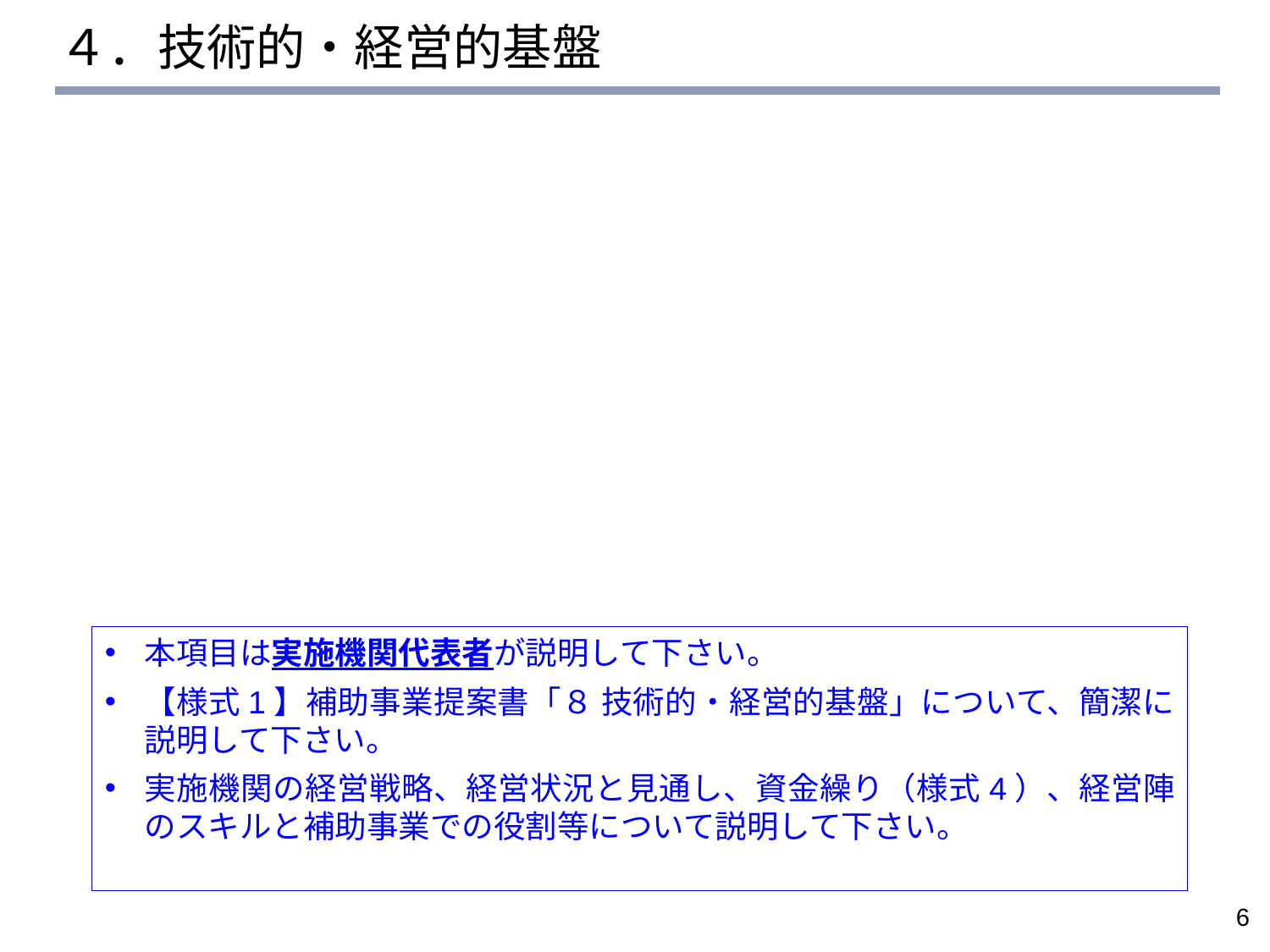

# ４．技術的・経営的基盤
本項目は実施機関代表者が説明して下さい。
【様式1】補助事業提案書「８ 技術的・経営的基盤」について、簡潔に説明して下さい。
実施機関の経営戦略、経営状況と見通し、資金繰り（様式4）、経営陣のスキルと補助事業での役割等について説明して下さい。
6